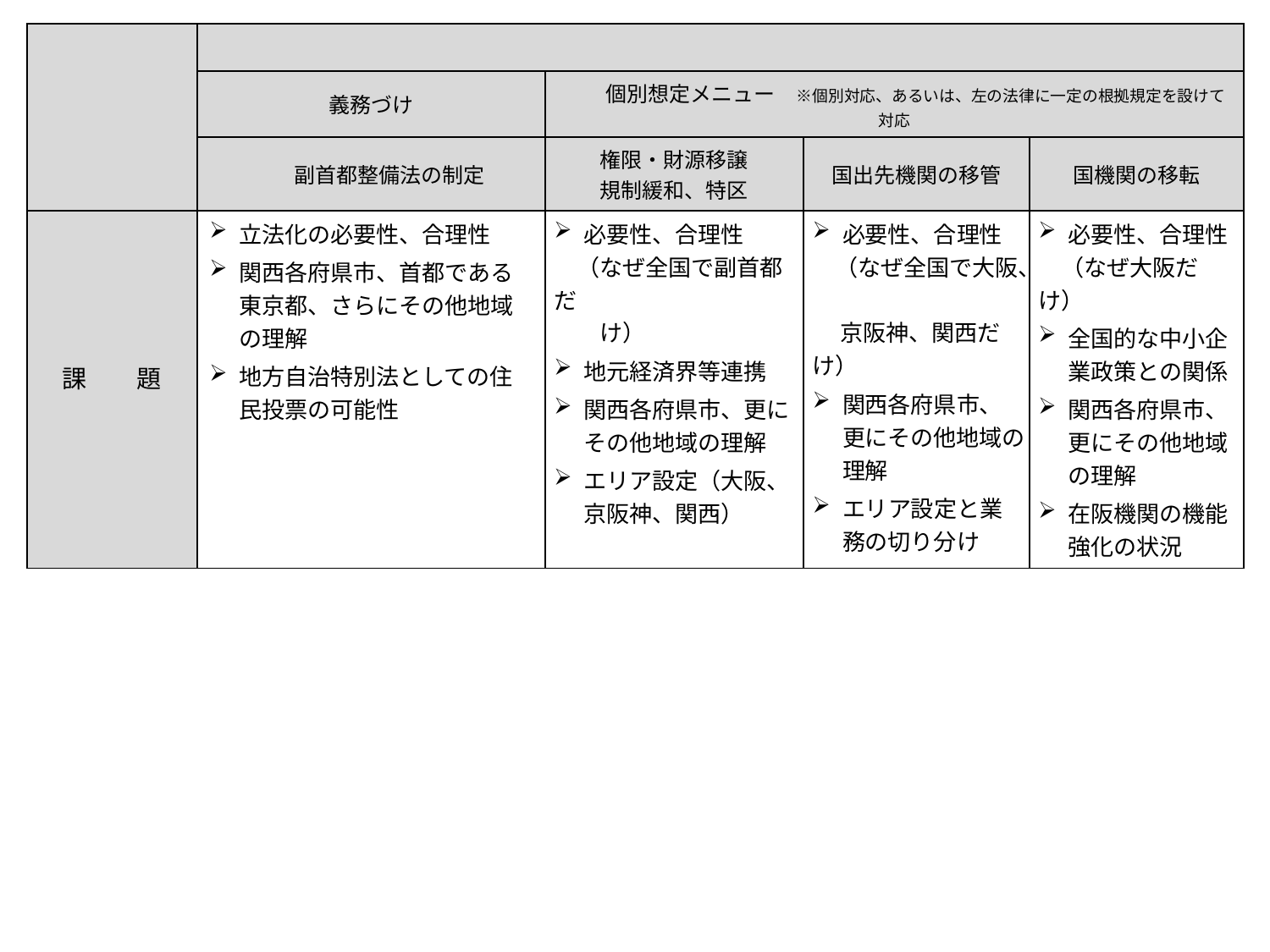

|  |  |  |  |  |
| --- | --- | --- | --- | --- |
|  | 義務づけ | 個別想定メニュー　※個別対応、あるいは、左の法律に一定の根拠規定を設けて対応 |  |  |
|  | 副首都整備法の制定 | 権限・財源移譲 規制緩和、特区 | 国出先機関の移管 | 国機関の移転 |
| 課　　題 | 立法化の必要性、合理性 関西各府県市、首都である東京都、さらにその他地域の理解 地方自治特別法としての住民投票の可能性 | 必要性、合理性 　（なぜ全国で副首都だ 　　け） 地元経済界等連携 関西各府県市、更にその他地域の理解 エリア設定（大阪、京阪神、関西） | 必要性、合理性 　（なぜ全国で大阪、　　 　 京阪神、関西だけ） 関西各府県市、更にその他地域の理解 エリア設定と業務の切り分け | 必要性、合理性 　（なぜ大阪だけ） 全国的な中小企業政策との関係 関西各府県市、更にその他地域の理解 在阪機関の機能強化の状況 |